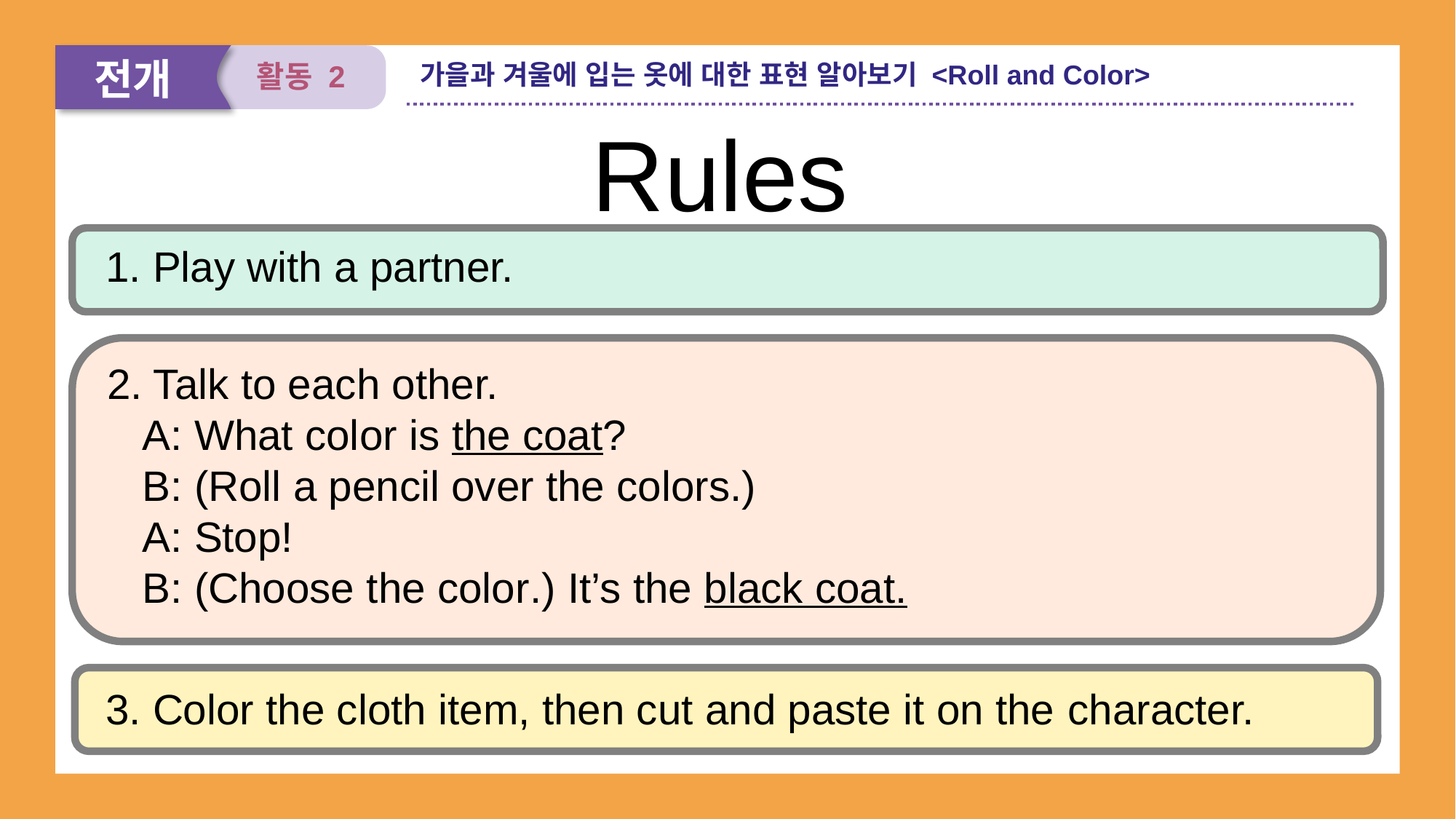

전개

활동 2
가을과 겨울에 입는 옷에 대한 표현 알아보기 <Roll and Color>
Rules

1. Play with a partner.

2. Talk to each other.
   A: What color is the coat?
   B: (Roll a pencil over the colors.)
   A: Stop!
   B: (Choose the color.) It’s the black coat.

3. Color the cloth item, then cut and paste it on the character.